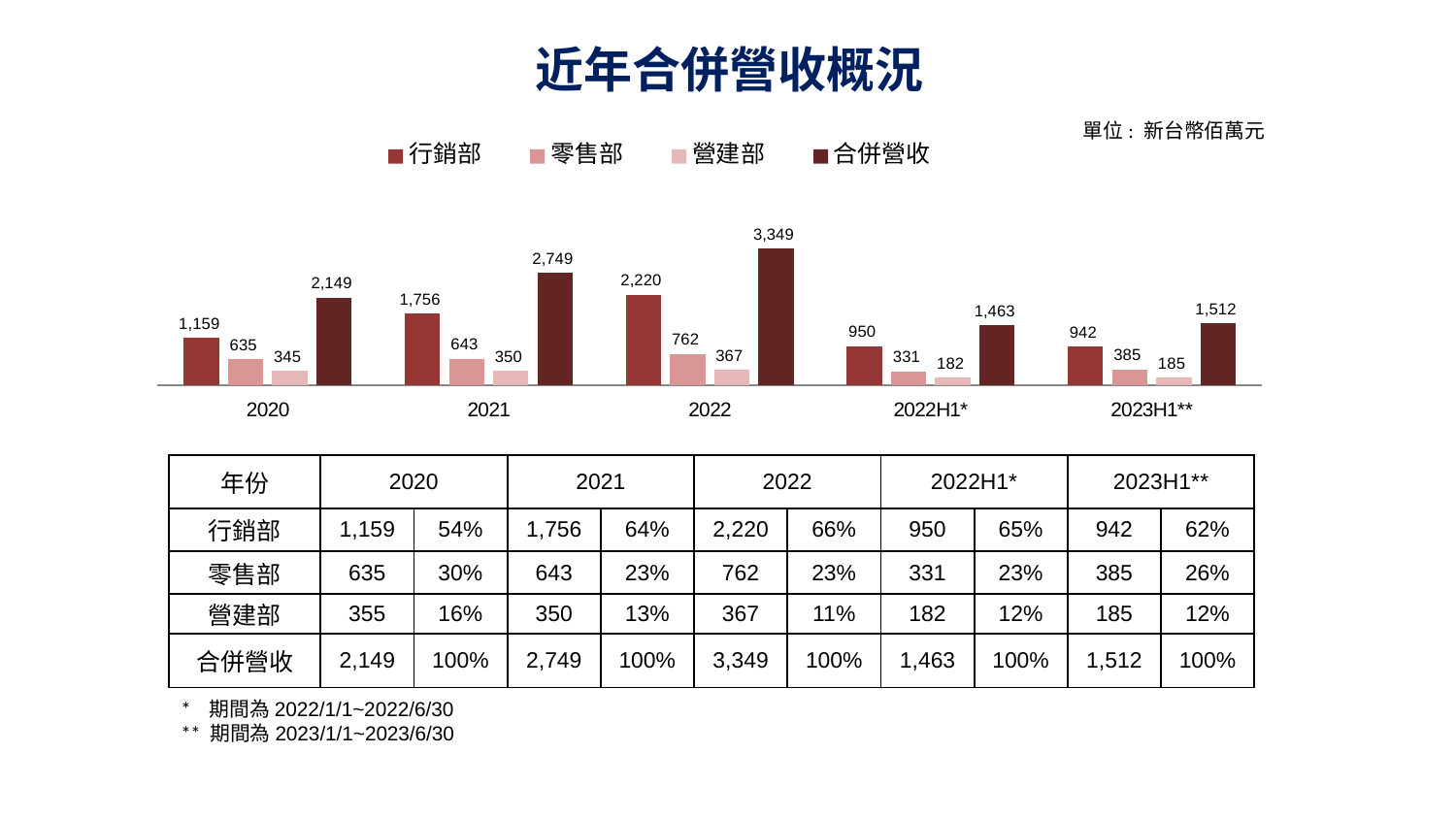

# 近年合併營收概況
單位: 新台幣佰萬元

### Chart

| Category | 行銷部 | 零售部 | 營建部 | 合併營收 |
|---|---|---|---|---|
| 2020 | 1159.0 | 635.0 | 345.0 | 2149.0 |
| 2021 | 1756.0 | 643.0 | 350.0 | 2749.0 |
| 2022 | 2220.0 | 762.0 | 367.0 | 3349.0 |
| 2022H1* | 950.0 | 331.0 | 182.0 | 1463.0 |
| 2023H1** | 942.0 | 385.0 | 185.0 | 1512.0 |
| 年份 | 2020 |  | 2021 |  | 2022 |  | 2022H1\* |  | 2023H1\*\* |  |
| --- | --- | --- | --- | --- | --- | --- | --- | --- | --- | --- |
| 行銷部 | 1,159 | 54% | 1,756 | 64% | 2,220 | 66% | 950 | 65% | 942 | 62% |
| 零售部 | 635 | 30% | 643 | 23% | 762 | 23% | 331 | 23% | 385 | 26% |
| 營建部 | 355 | 16% | 350 | 13% | 367 | 11% | 182 | 12% | 185 | 12% |
| 合併營收 | 2,149 | 100% | 2,749 | 100% | 3,349 | 100% | 1,463 | 100% | 1,512 | 100% |
*   期間為2022/1/1~2022/6/30
** 期間為2023/1/1~2023/6/30